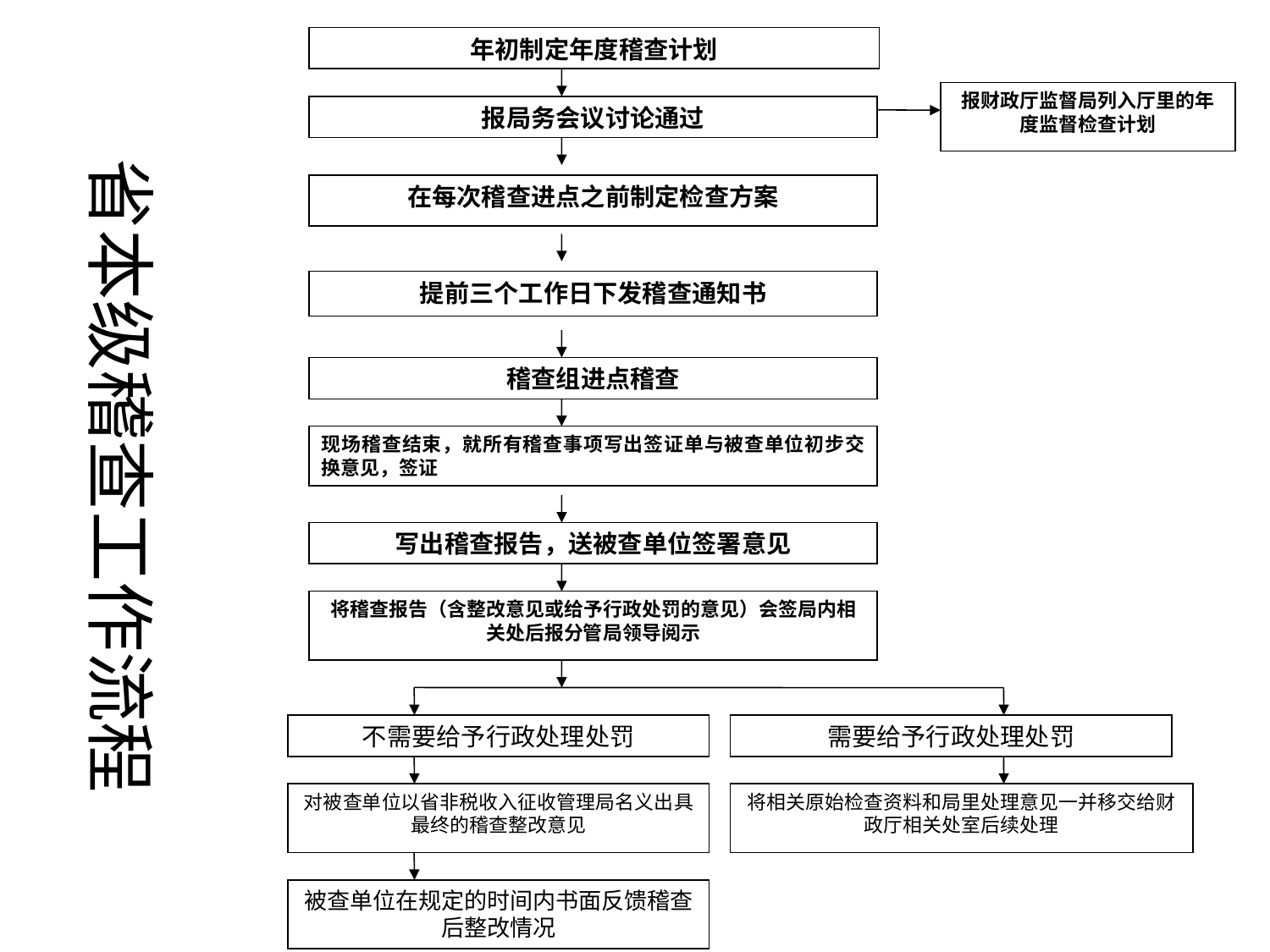

年初制定年度稽查计划

报财政厅监督局列入厅里的年度监督检查计划
报局务会议讨论通过

在每次稽查进点之前制定检查方案

提前三个工作日下发稽查通知书

稽查组进点稽查

现场稽查结束，就所有稽查事项写出签证单与被查单位初步交换意见，签证

写出稽查报告，送被查单位签署意见

将稽查报告（含整改意见或给予行政处罚的意见）会签局内相关处后报分管局领导阅示

不需要给予行政处理处罚
需要给予行政处理处罚

对被查单位以省非税收入征收管理局名义出具最终的稽查整改意见
将相关原始检查资料和局里处理意见一并移交给财政厅相关处室后续处理

被查单位在规定的时间内书面反馈稽查后整改情况
省本级稽查工作流程